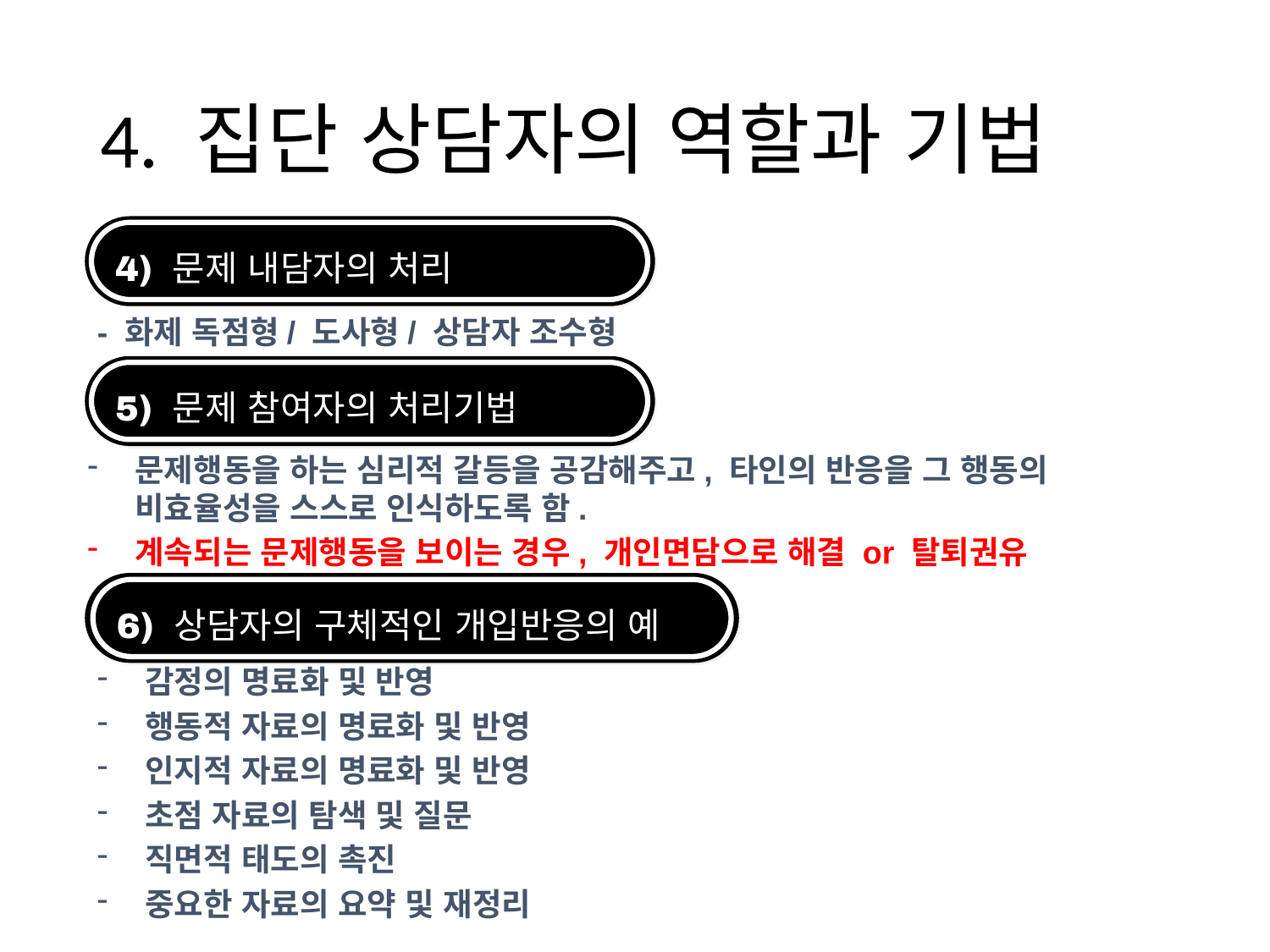

4. 집단 상담자의 역할과 기법

4) 문제 내담자의 처리

- 화제 독점형/ 도사형/ 상담자 조수형

5) 문제 참여자의 처리기법

문제행동을 하는 심리적 갈등을 공감해주고, 타인의 반응을 그 행동의 비효율성을 스스로 인식하도록 함.
계속되는 문제행동을 보이는 경우, 개인면담으로 해결 or 탈퇴권유

6) 상담자의 구체적인 개입반응의 예
감정의 명료화 및 반영
행동적 자료의 명료화 및 반영
인지적 자료의 명료화 및 반영
초점 자료의 탐색 및 질문
직면적 태도의 촉진
중요한 자료의 요약 및 재정리